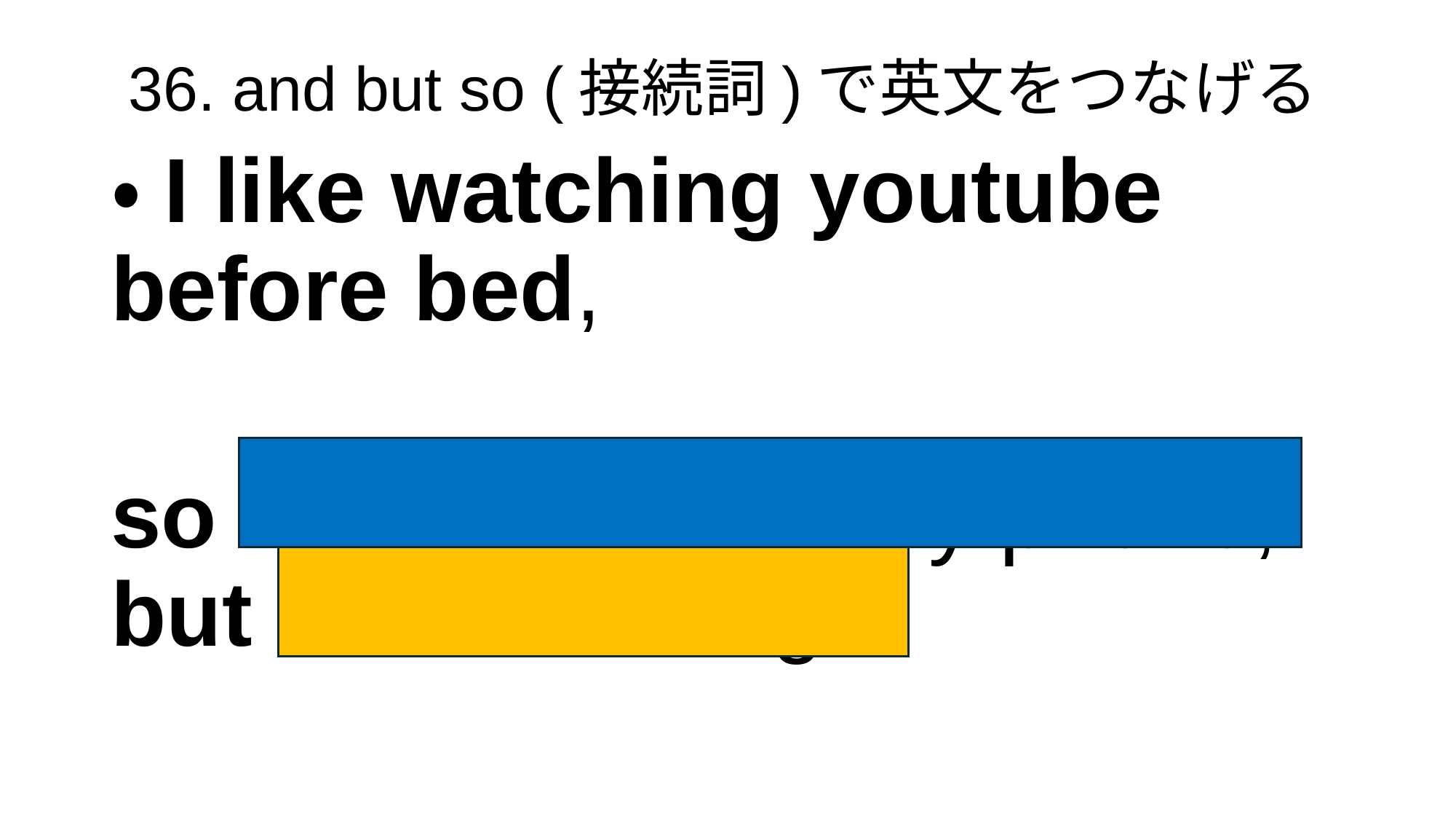

# 36. and but so (接続詞)で英文をつなげる
・I like watching youtube before bed,

so I watched it on my phone, but it was *boring.